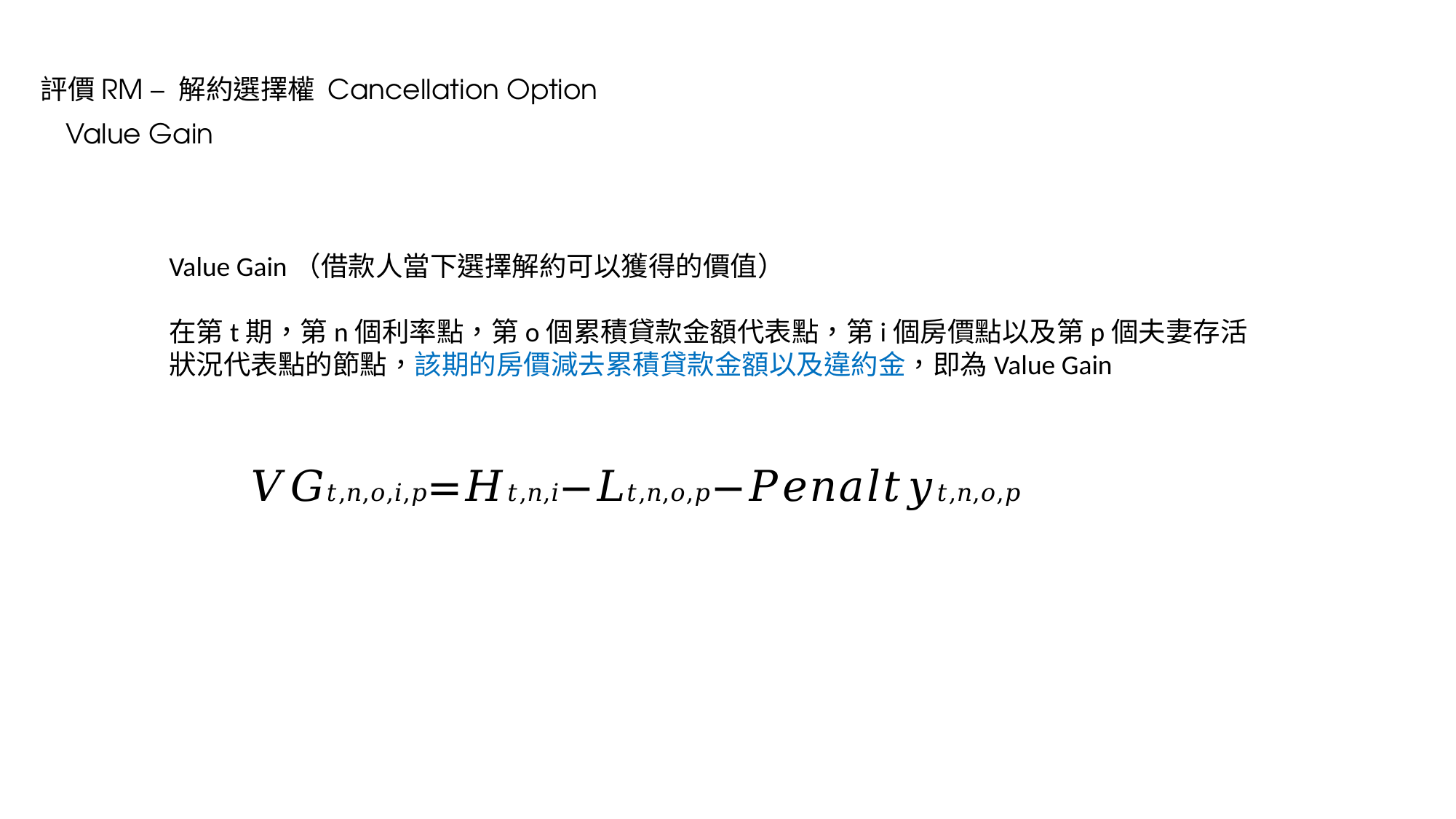

評價RM – 解約選擇權 Cancellation Option
Value Gain
Value Gain（借款人當下選擇解約可以獲得的價值）

在第t期，第n個利率點，第o個累積貸款金額代表點，第i個房價點以及第p個夫妻存活狀況代表點的節點，該期的房價減去累積貸款金額以及違約金，即為Value Gain
𝑉𝐺𝑡,𝑛,𝑜,𝑖,𝑝=𝐻𝑡,𝑛,𝑖−𝐿𝑡,𝑛,𝑜,𝑝−𝑃𝑒𝑛𝑎𝑙𝑡𝑦𝑡,𝑛,𝑜,𝑝